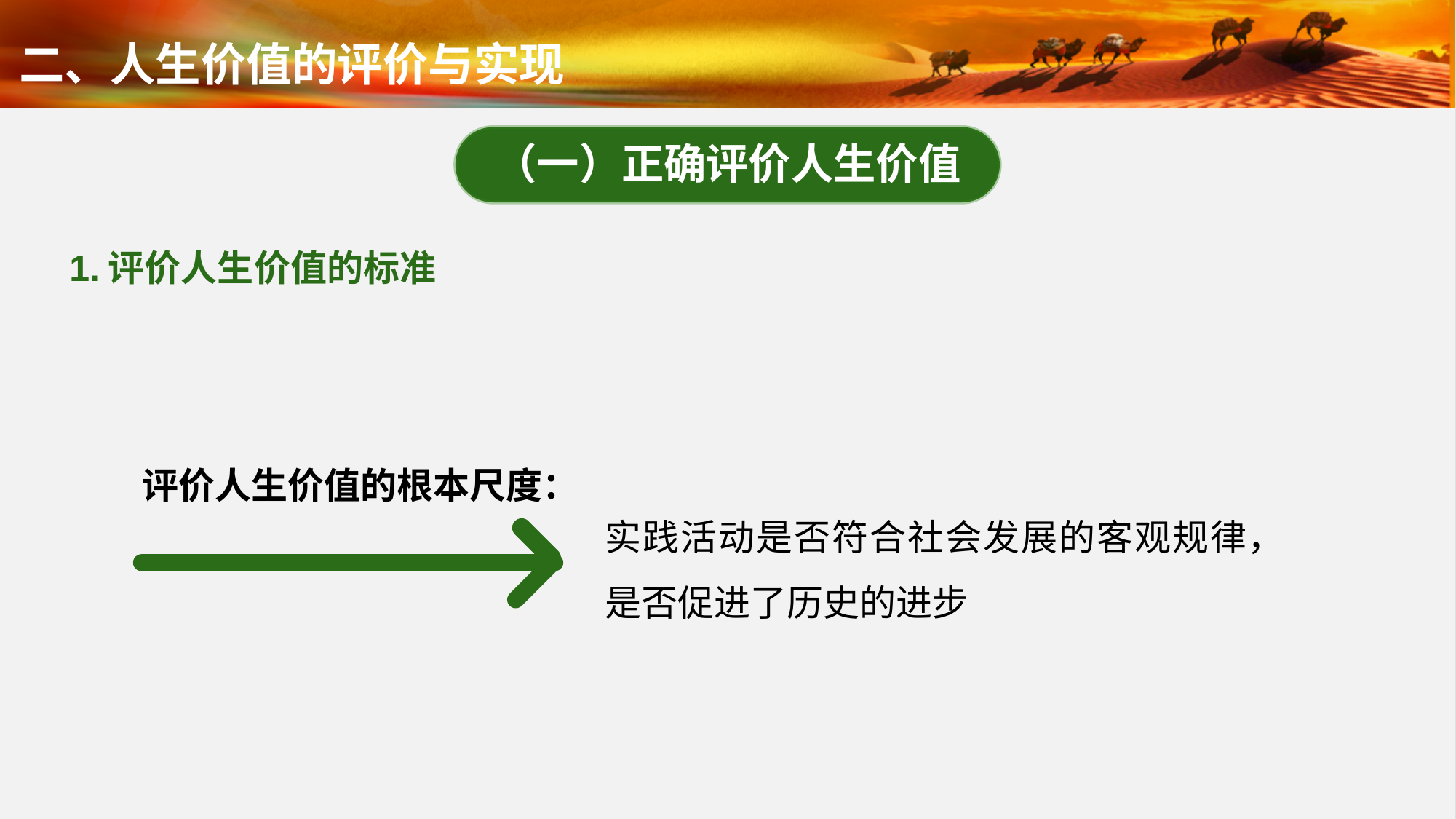

二、人生价值的评价与实现
（一）正确评价人生价值

1.评价人生价值的标准

评价人生价值的根本尺度：
实践活动是否符合社会发展的客观规律，是否促进了历史的进步